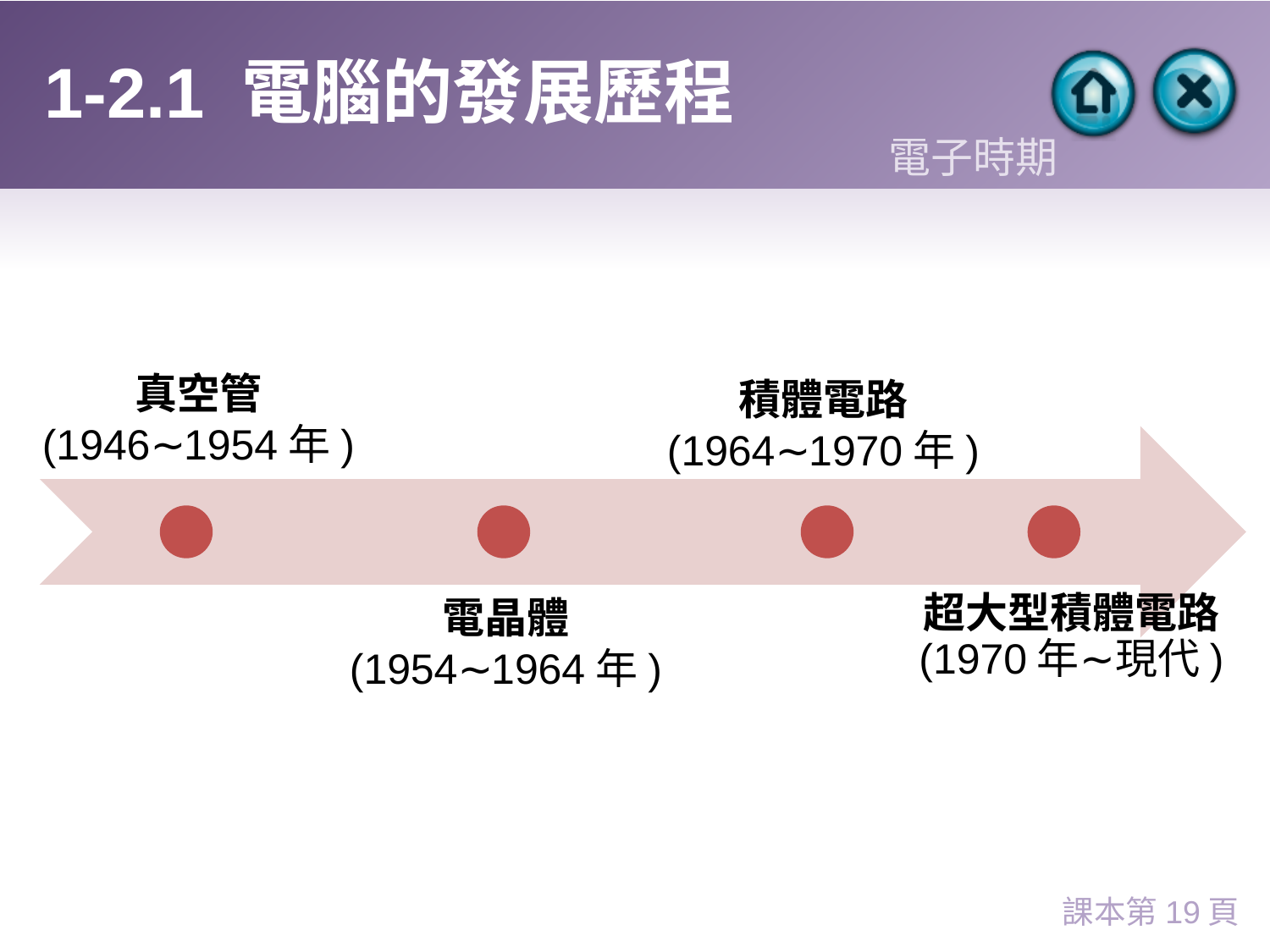

# 1-2.1 電腦的發展歷程
電子時期

真空管
(1946∼1954年)
積體電路
(1964∼1970年)
超大型積體電路
(1970年∼現代)
電晶體
(1954∼1964年)

課本第19頁